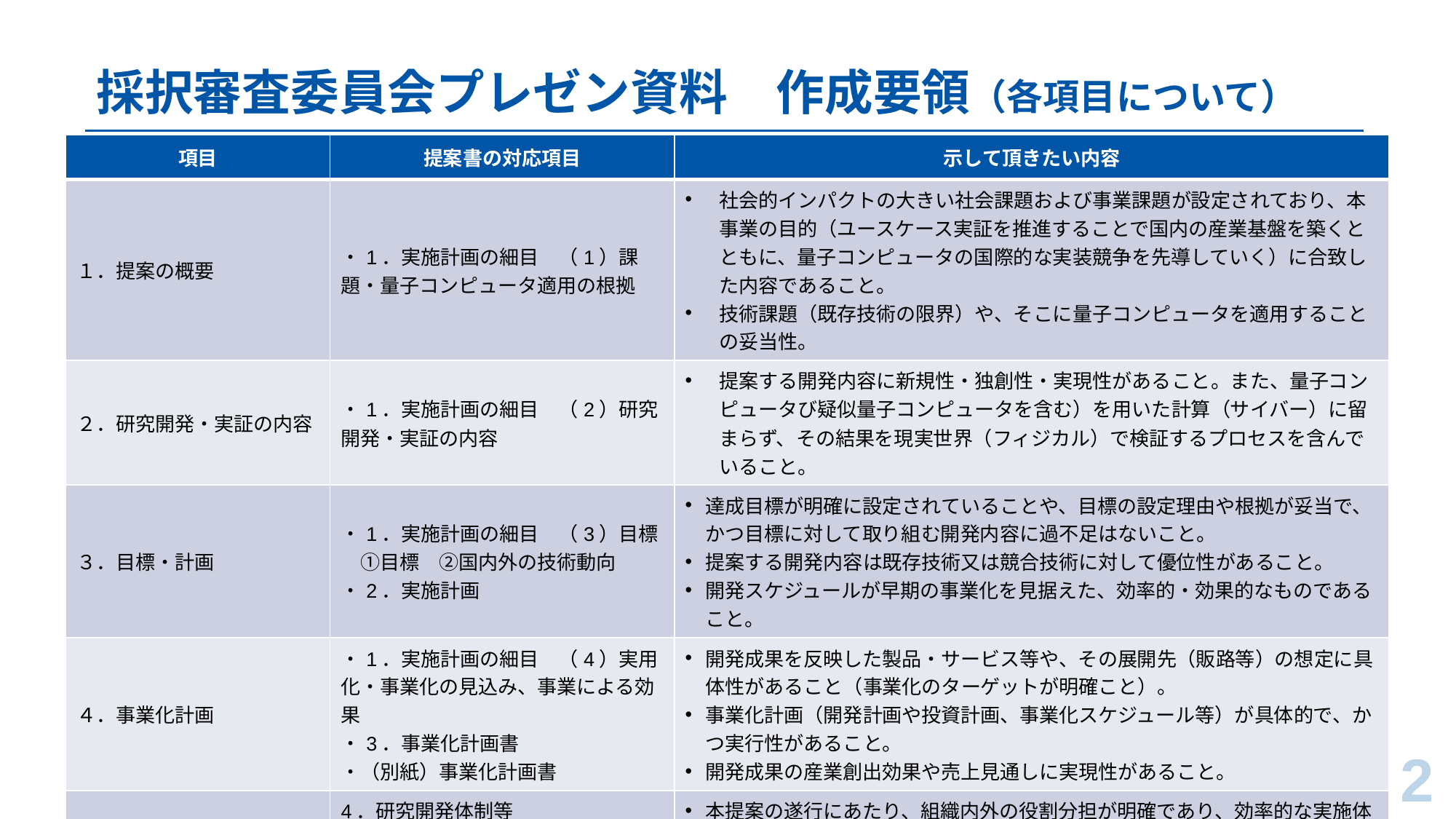

# 採択審査委員会プレゼン資料　作成要領（各項目について）
| 項目 | 提案書の対応項目 | 示して頂きたい内容 |
| --- | --- | --- |
| １．提案の概要 | ・1．実施計画の細目　（1）課題・量子コンピュータ適用の根拠 | 社会的インパクトの大きい社会課題および事業課題が設定されており、本事業の目的（ユースケース実証を推進することで国内の産業基盤を築くとともに、量子コンピュータの国際的な実装競争を先導していく）に合致した内容であること。 技術課題（既存技術の限界）や、そこに量子コンピュータを適用することの妥当性。 |
| ２．研究開発・実証の内容 | ・1．実施計画の細目　（2）研究開発・実証の内容 | 提案する開発内容に新規性・独創性・実現性があること。また、量子コンピュータび疑似量子コンピュータを含む）を用いた計算（サイバー）に留まらず、その結果を現実世界（フィジカル）で検証するプロセスを含んでいること。 |
| ３．目標・計画 | ・1．実施計画の細目　（3）目標　①目標　②国内外の技術動向 ・2．実施計画 | 達成目標が明確に設定されていることや、目標の設定理由や根拠が妥当で、かつ目標に対して取り組む開発内容に過不足はないこと。 提案する開発内容は既存技術又は競合技術に対して優位性があること。 開発スケジュールが早期の事業化を見据えた、効率的・効果的なものであること。 |
| ４．事業化計画 | ・1．実施計画の細目　（4）実用化・事業化の見込み、事業による効果 ・3．事業化計画書 ・（別紙）事業化計画書 | 開発成果を反映した製品・サービス等や、その展開先（販路等）の想定に具体性があること（事業化のターゲットが明確こと）。 事業化計画（開発計画や投資計画、事業化スケジュール等）が具体的で、かつ実行性があること。 開発成果の産業創出効果や売上見通しに実現性があること。 |
| ５．実施体制 | 4．研究開発体制等 5．当該技術又は関連技術の研究開発実績 | 本提案の遂行にあたり、組織内外の役割分担が明確であり、効率的な実施体制を構築できていること（委託先・共同研究先や国内外の連携含む）。 事業化の主体となる企業等が研究体制に含まれていること。 |
| ６．予算 | 6．補助事業に要する費用の内訳等 | 予算の範囲内となっており、開発に必要となる経費が適切に計上されていること（過不足がないこと）。 |
2